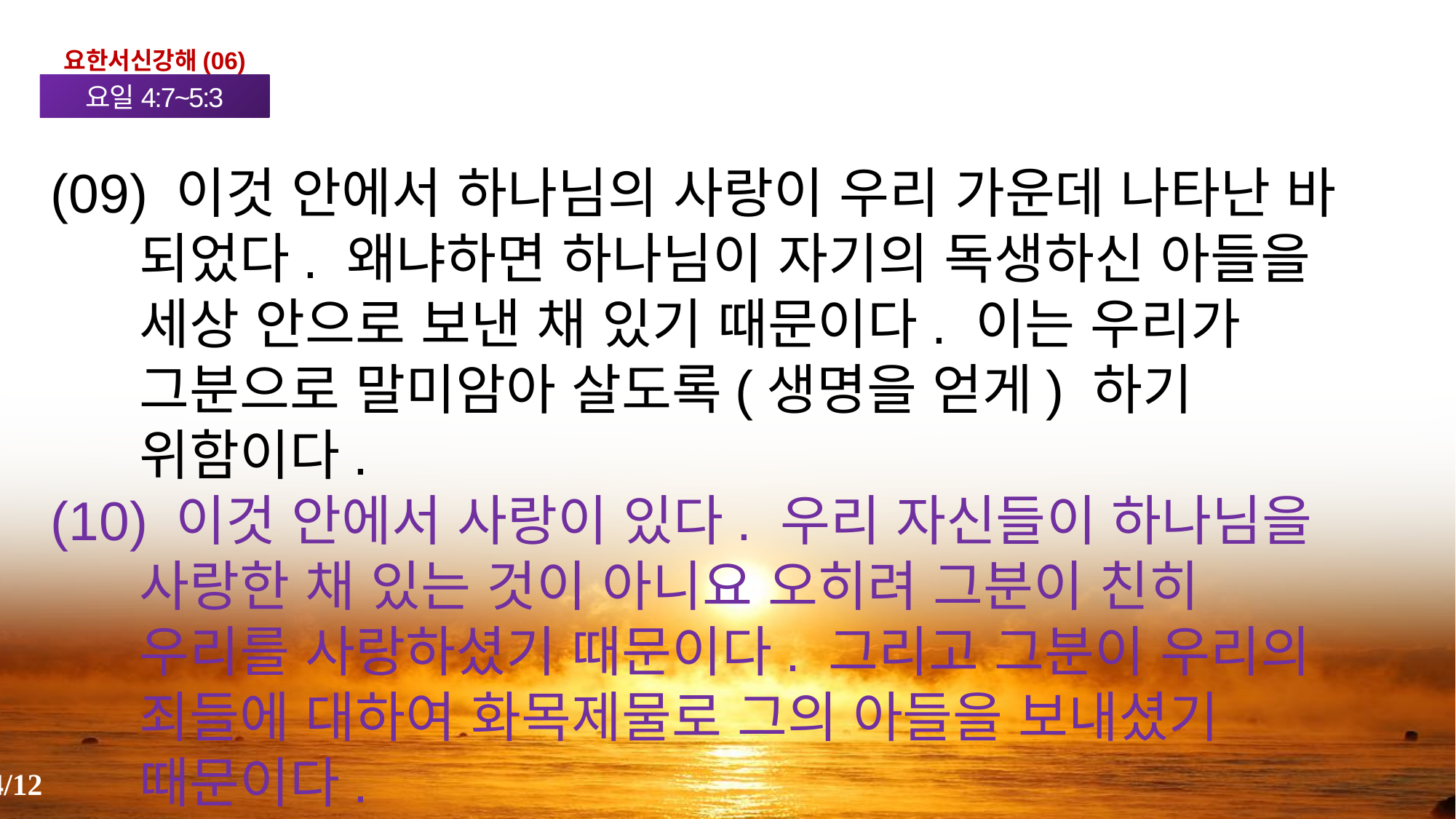

요한서신강해(06)
요일4:7~5:3

(09) 이것 안에서 하나님의 사랑이 우리 가운데 나타난 바 되었다. 왜냐하면 하나님이 자기의 독생하신 아들을 세상 안으로 보낸 채 있기 때문이다. 이는 우리가 그분으로 말미암아 살도록(생명을 얻게) 하기 위함이다.
(10) 이것 안에서 사랑이 있다. 우리 자신들이 하나님을 사랑한 채 있는 것이 아니요 오히려 그분이 친히 우리를 사랑하셨기 때문이다. 그리고 그분이 우리의 죄들에 대하여 화목제물로 그의 아들을 보내셨기 때문이다.